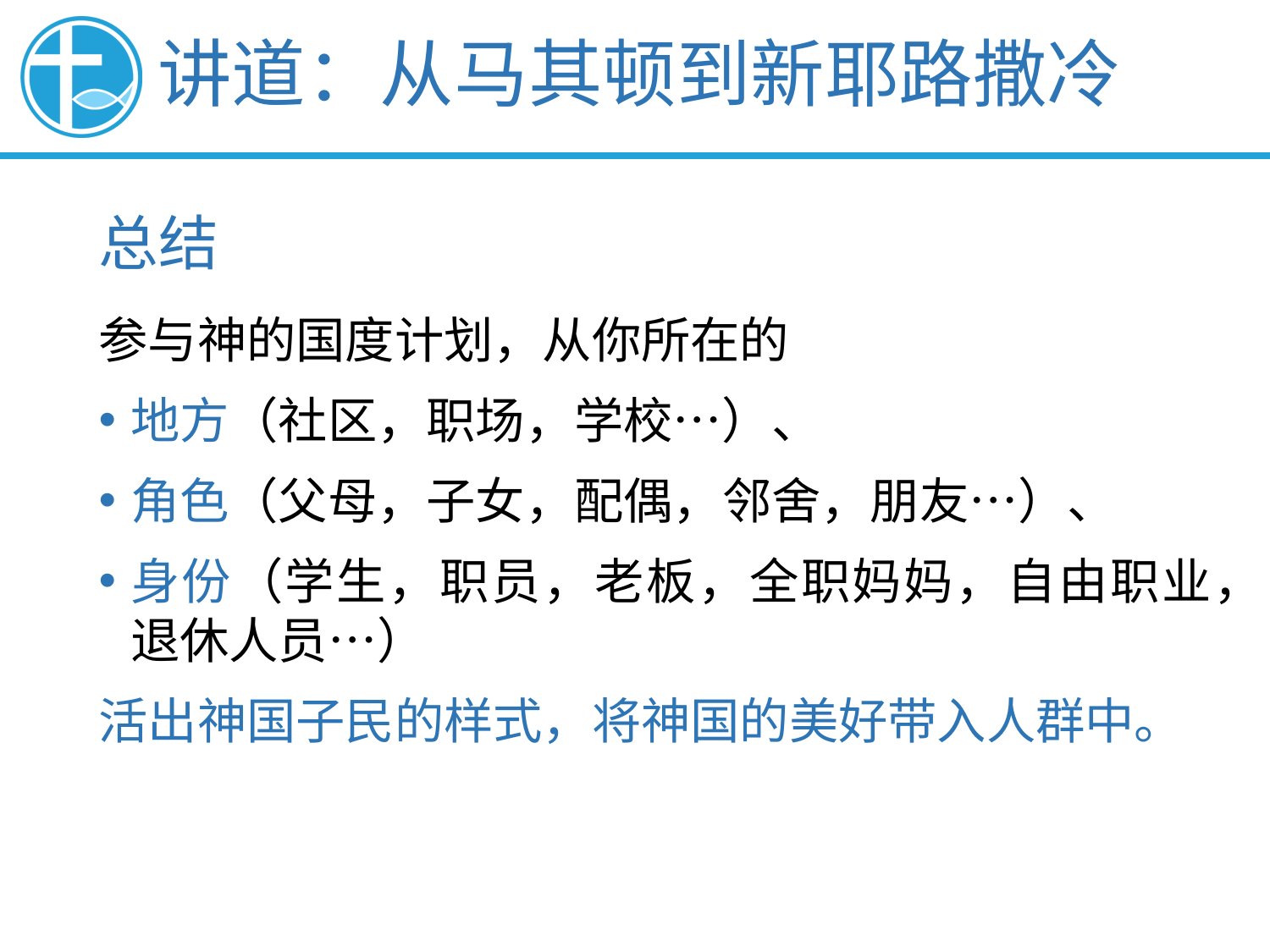

讲道：从马其顿到新耶路撒冷
总结
参与神的国度计划，从你所在的
地方（社区，职场，学校…）、
角色（父母，子女，配偶，邻舍，朋友…）、
身份（学生，职员，老板，全职妈妈，自由职业，退休人员…）
活出神国子民的样式，将神国的美好带入人群中。